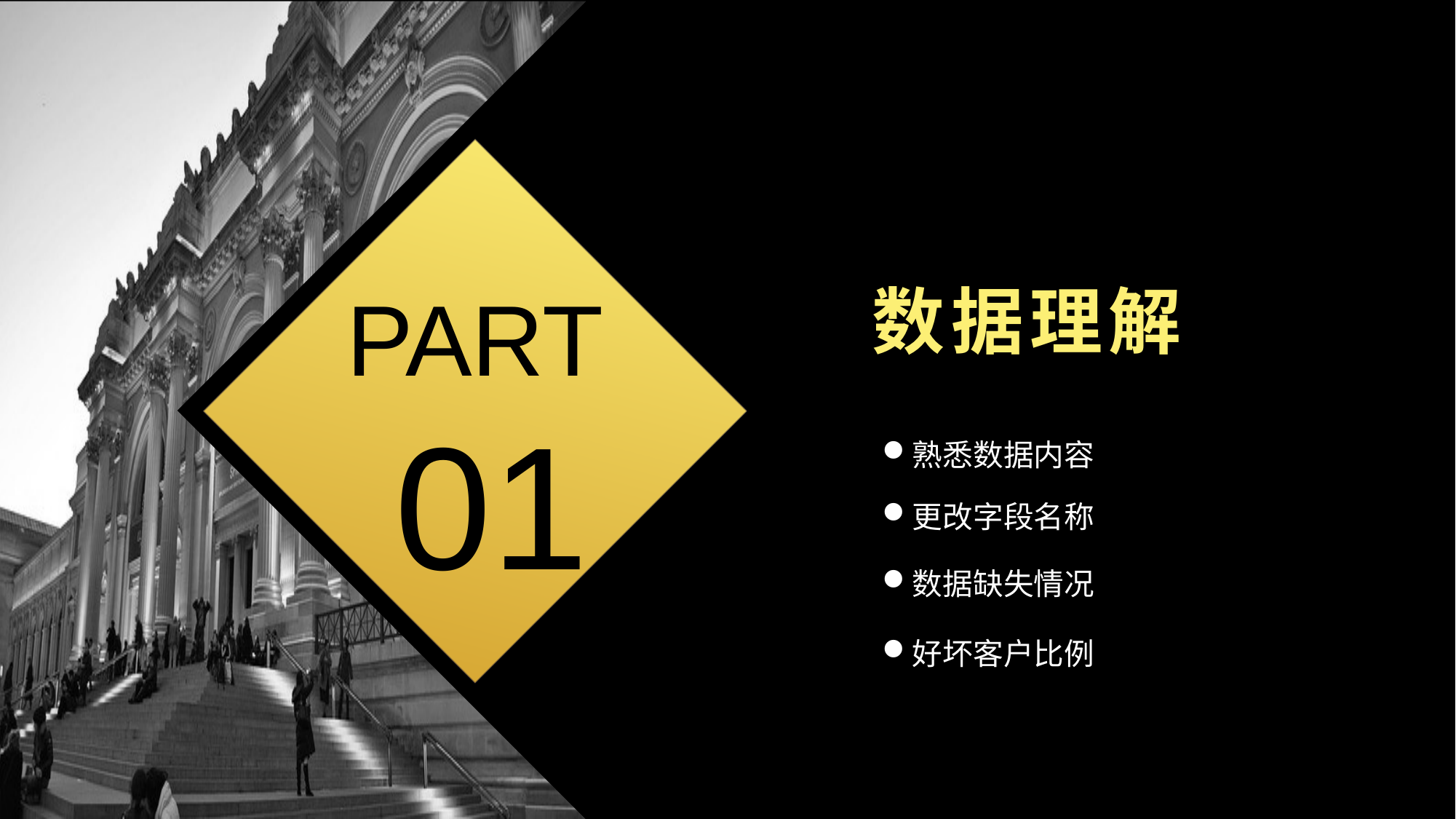

PART
 01
数据理解
熟悉数据内容
更改字段名称
数据缺失情况
好坏客户比例